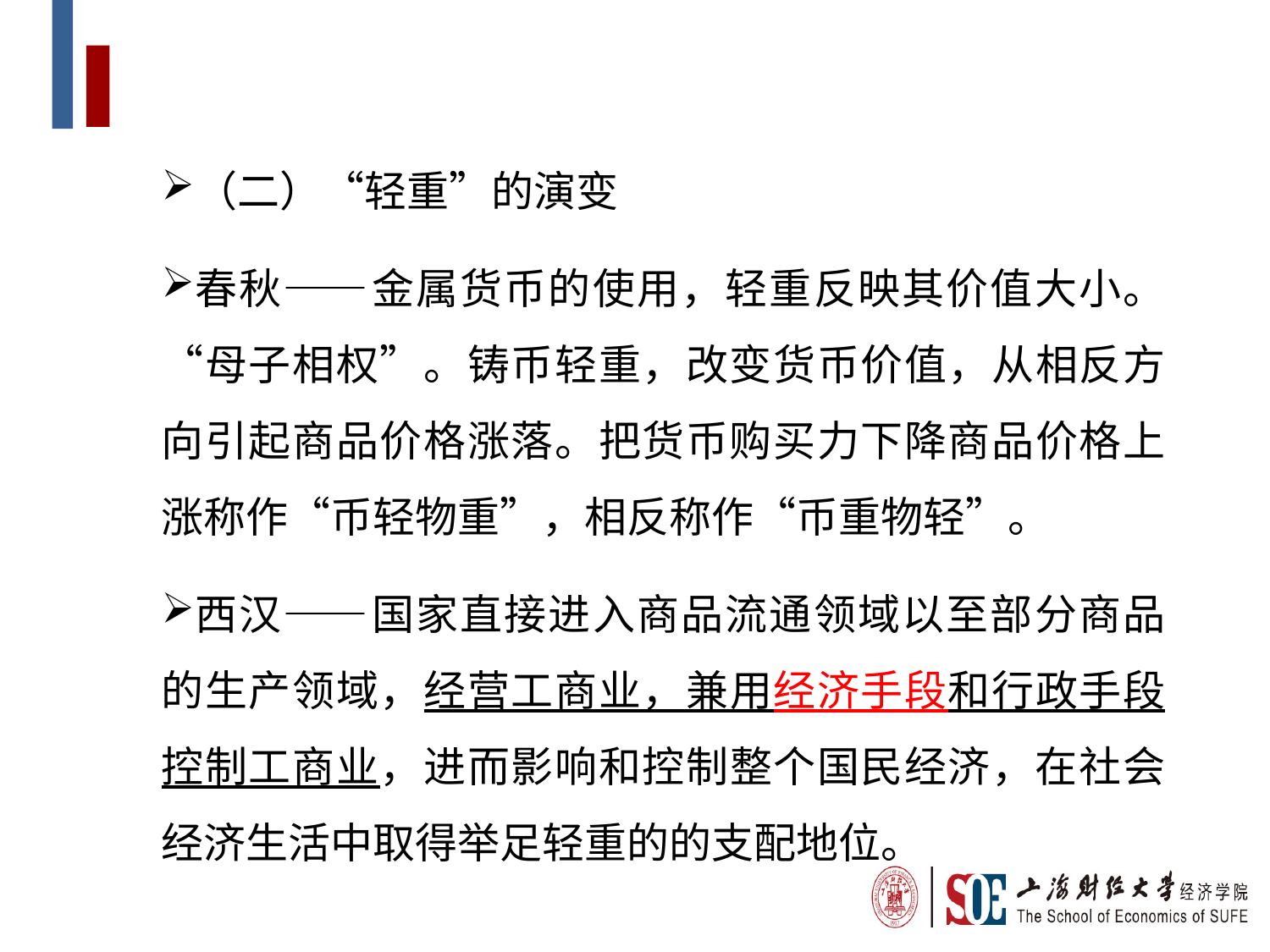

（二）“轻重”的演变
春秋——金属货币的使用，轻重反映其价值大小。“母子相权”。铸币轻重，改变货币价值，从相反方向引起商品价格涨落。把货币购买力下降商品价格上涨称作“币轻物重”，相反称作“币重物轻”。
西汉——国家直接进入商品流通领域以至部分商品的生产领域，经营工商业，兼用经济手段和行政手段控制工商业，进而影响和控制整个国民经济，在社会经济生活中取得举足轻重的的支配地位。